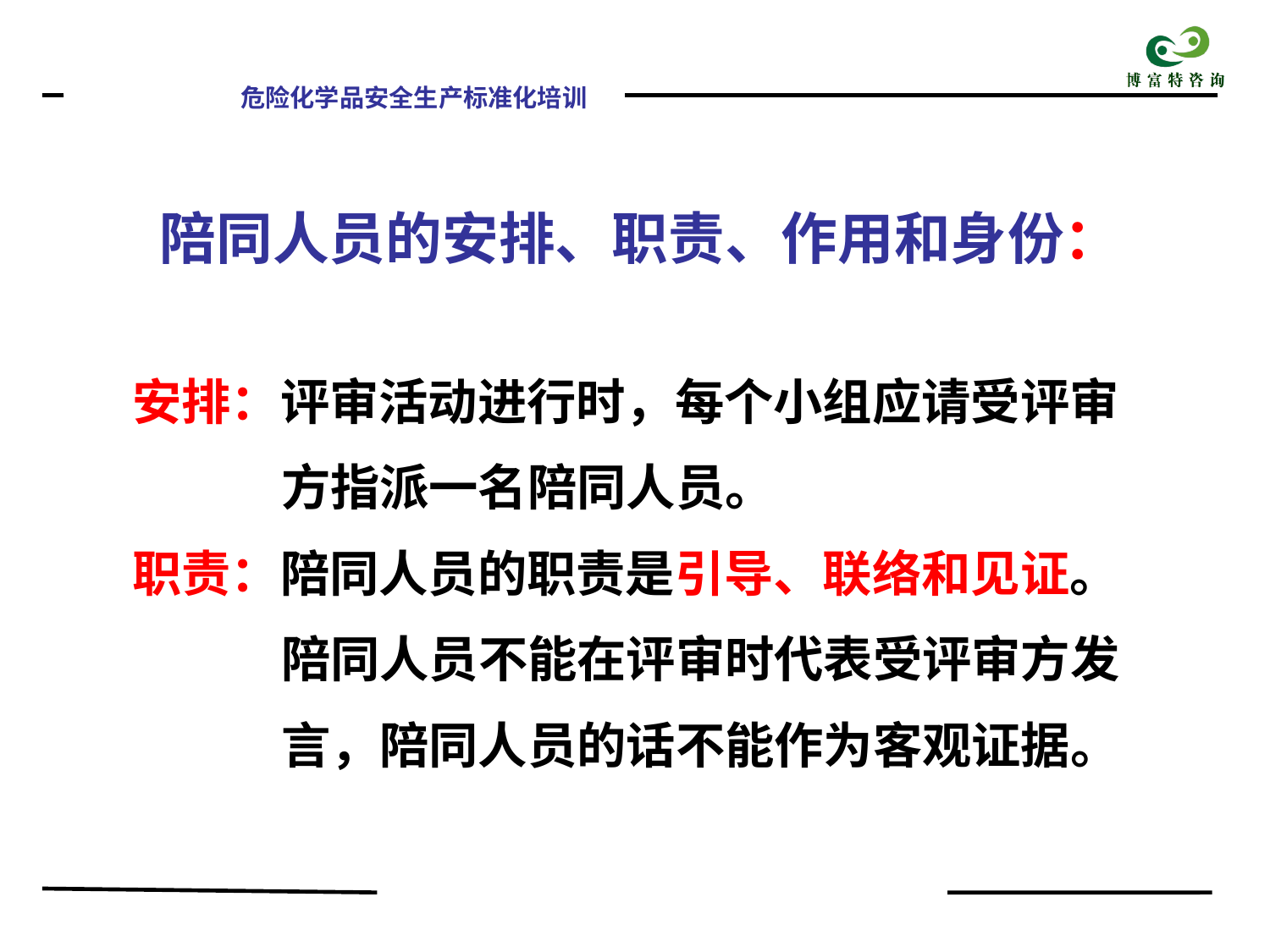

陪同人员的安排、职责、作用和身份：

安排：评审活动进行时，每个小组应请受评审方指派一名陪同人员。
职责：陪同人员的职责是引导、联络和见证。陪同人员不能在评审时代表受评审方发言，陪同人员的话不能作为客观证据。